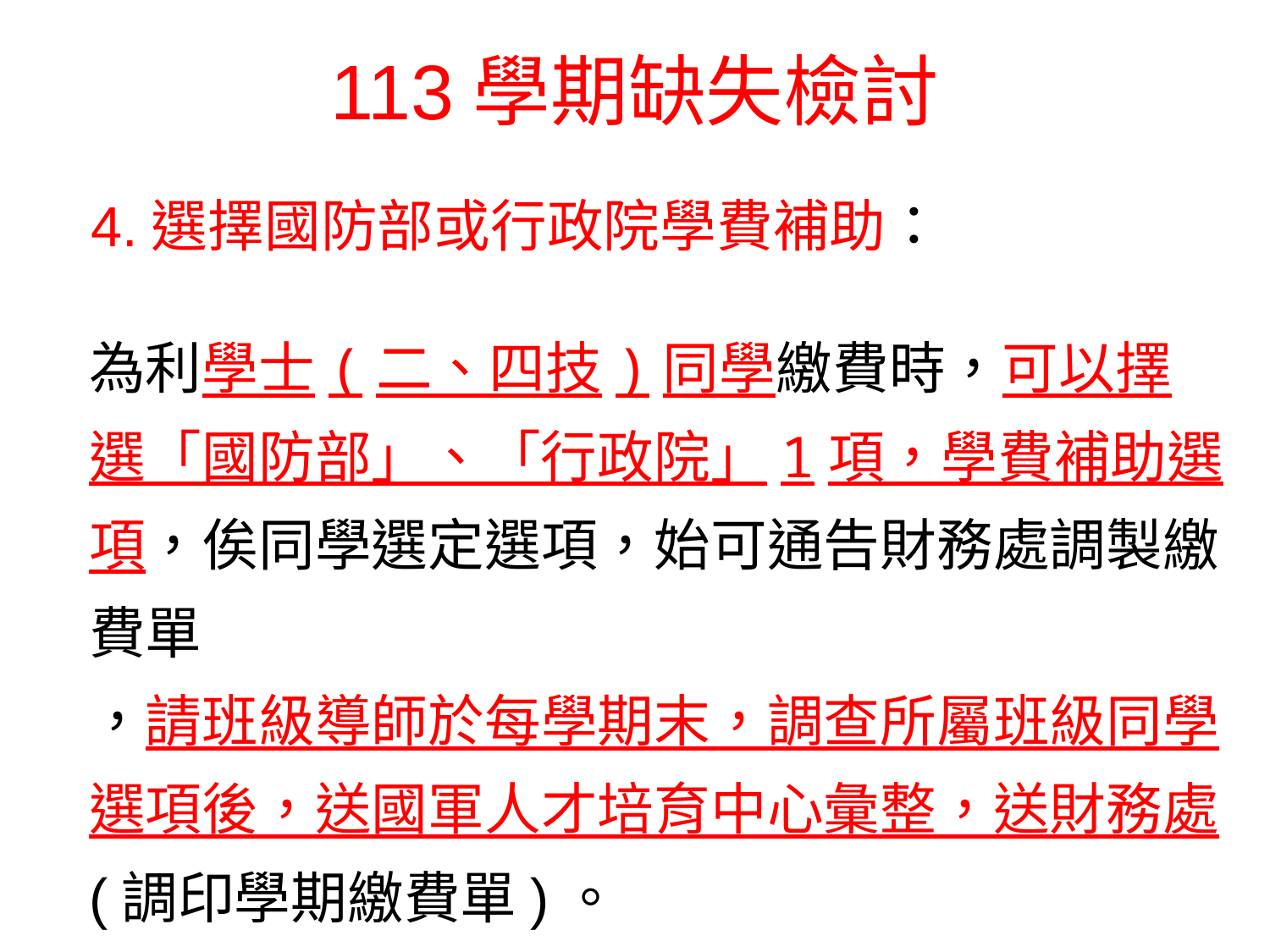

113學期缺失檢討
4.選擇國防部或行政院學費補助：
為利學士(二、四技)同學繳費時，可以擇選「國防部」、「行政院」1項，學費補助選項，俟同學選定選項，始可通告財務處調製繳費單
，請班級導師於每學期末，調查所屬班級同學選項後，送國軍人才培育中心彙整，送財務處
(調印學期繳費單)。